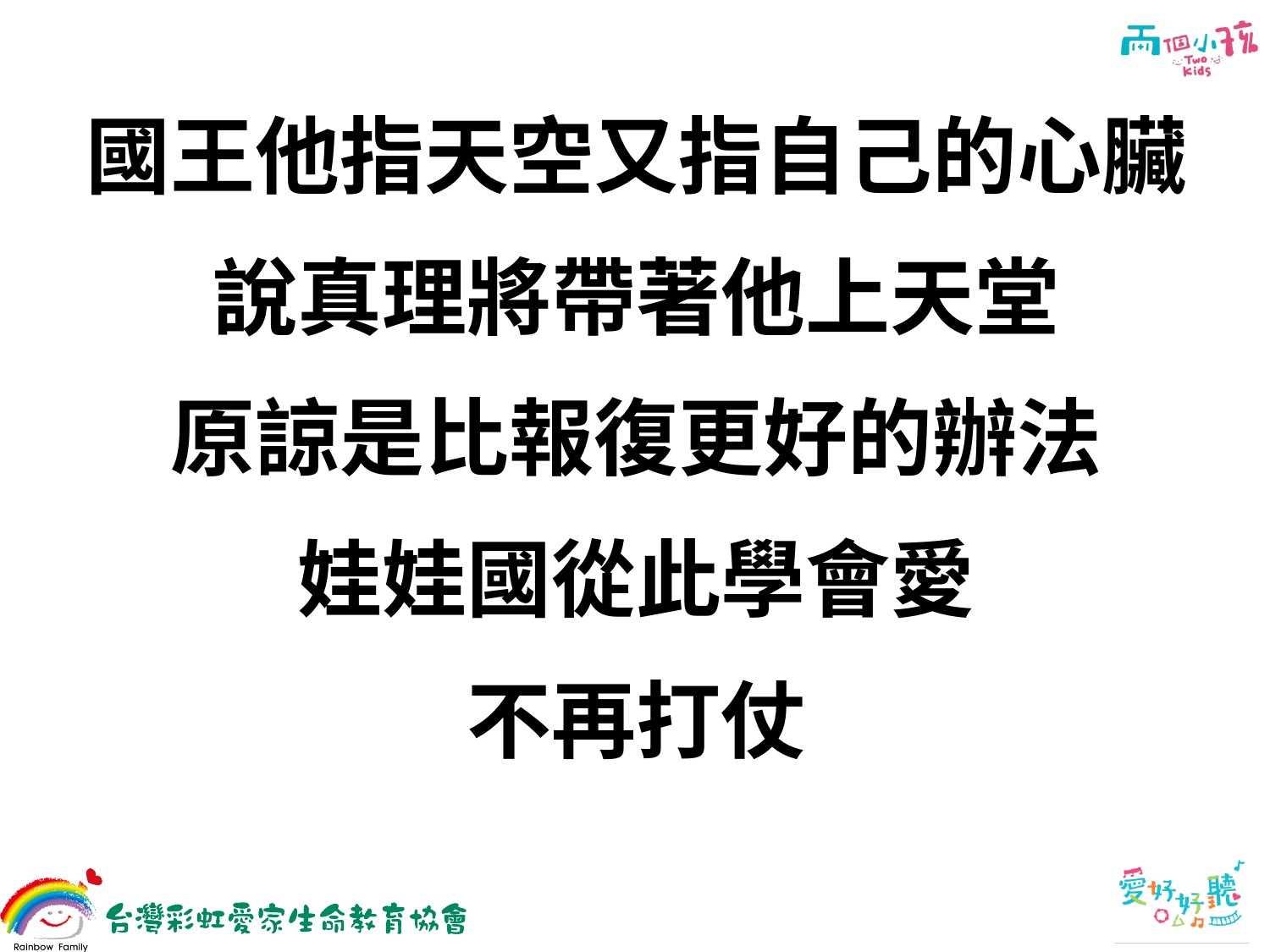

# 國王他指天空又指自己的心臟 說真理將帶著他上天堂 原諒是比報復更好的辦法 娃娃國從此學會愛 不再打仗